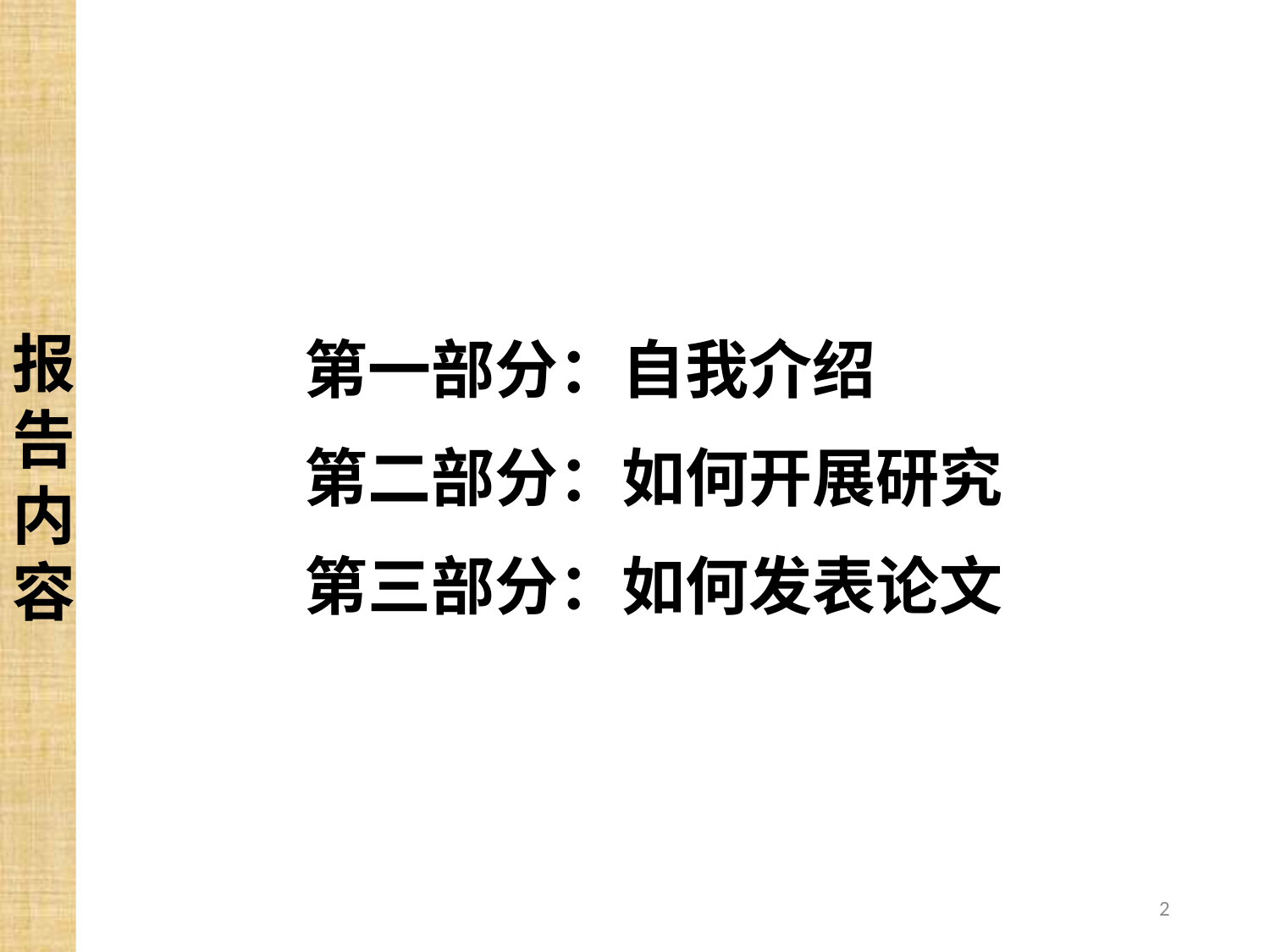

报告内容
第一部分：自我介绍
第二部分：如何开展研究
第三部分：如何发表论文
2